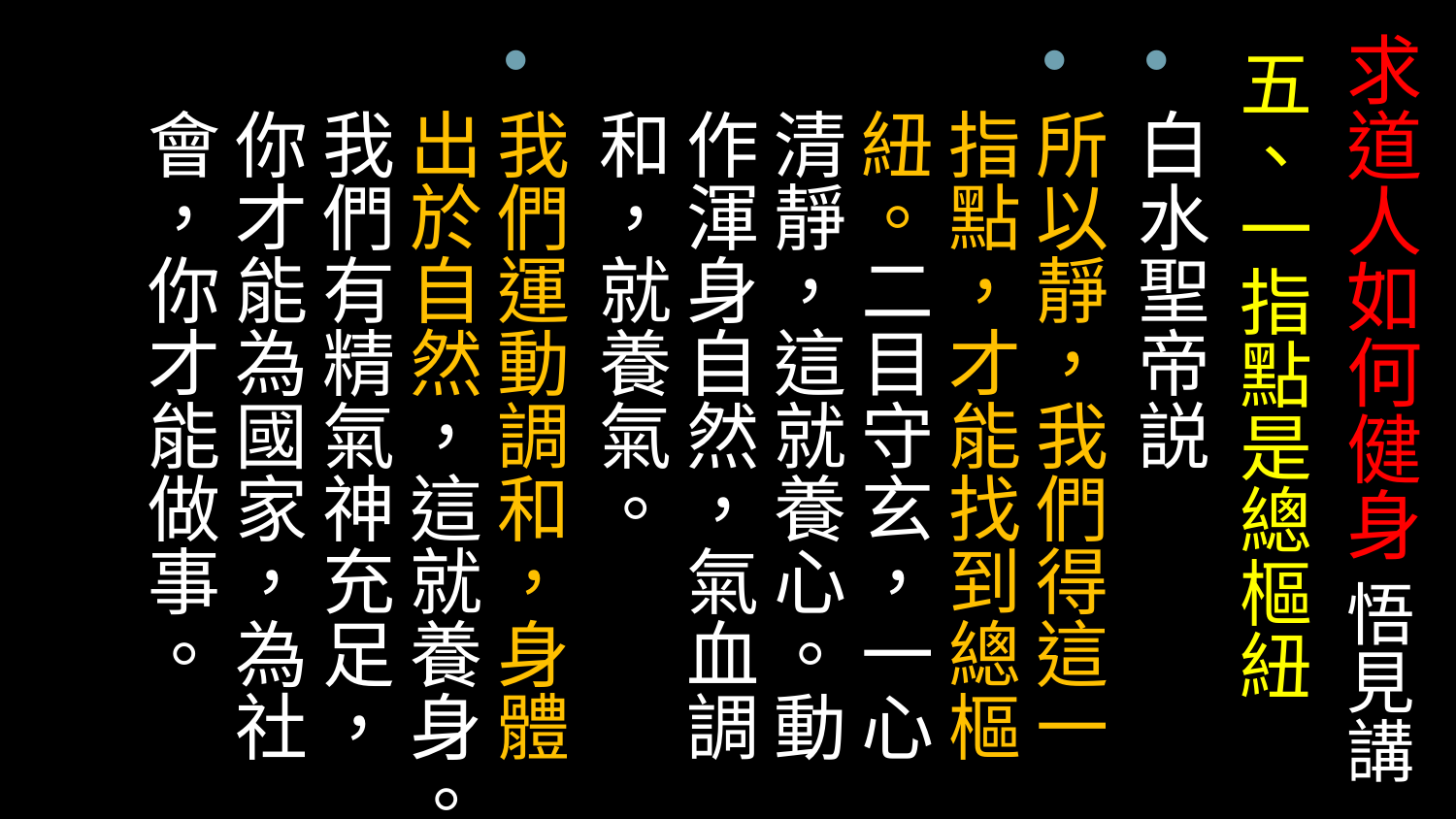

# 求道人如何健身 悟見講
五、一指點是總樞紐
白水聖帝説
所以靜，我們得這一指點，才能找到總樞紐。二目守玄，一心清靜，這就養心。動作渾身自然，氣血調和，就養氣。
我們運動調和，身體出於自然，這就養身。我們有精氣神充足，你才能為國家，為社會，你才能做事。